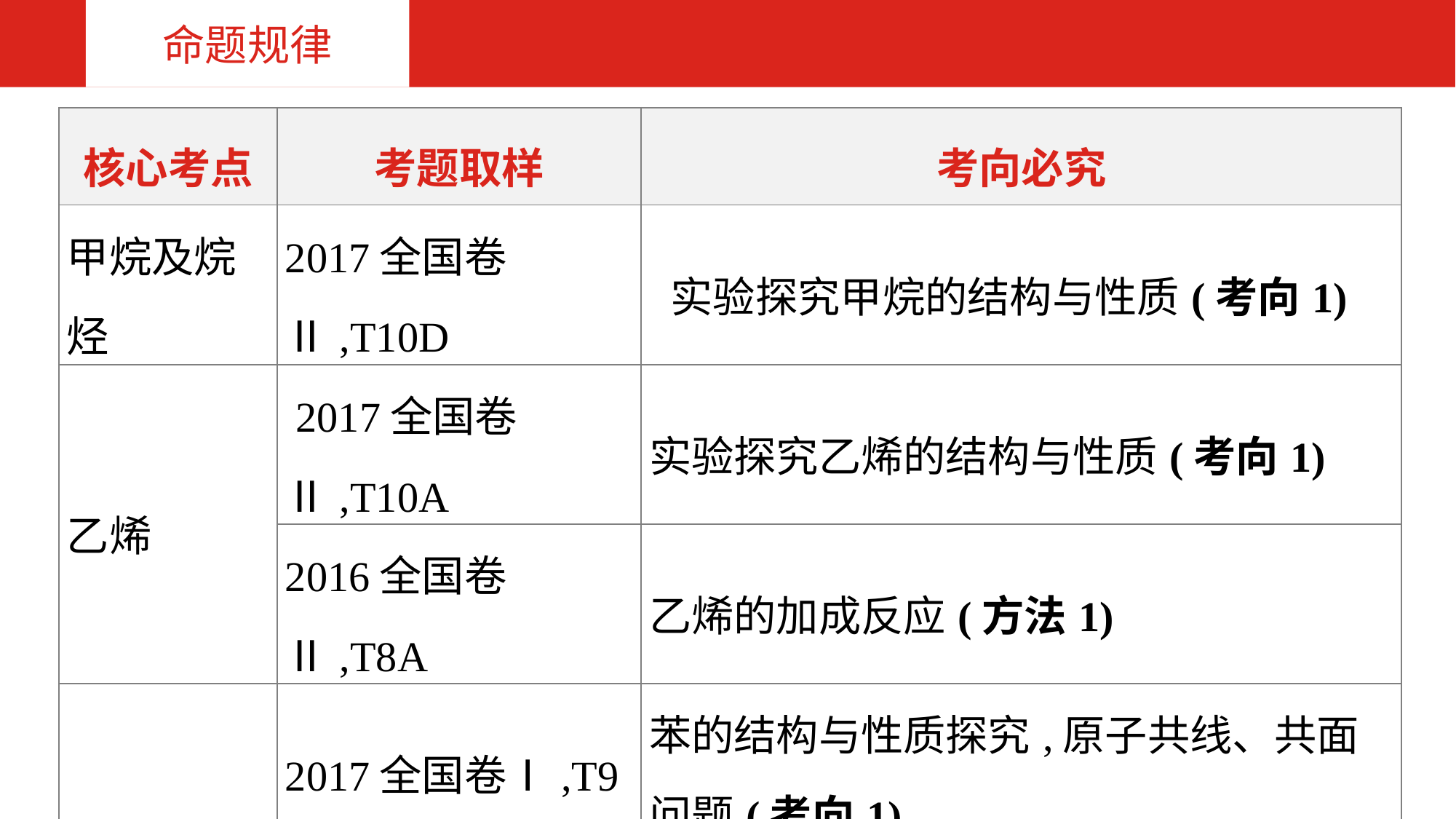

命题规律
| 核心考点 | 考题取样 | 考向必究 |
| --- | --- | --- |
| 甲烷及烷烃 | 2017全国卷Ⅱ,T10D | 实验探究甲烷的结构与性质(考向1) |
| 乙烯 | 2017全国卷Ⅱ,T10A | 实验探究乙烯的结构与性质(考向1) |
|  | 2016全国卷Ⅱ,T8A | 乙烯的加成反应(方法1) |
| 苯 | 2017全国卷Ⅰ,T9 | 苯的结构与性质探究,原子共线、共面问题(考向1) |
|  | 2016全国卷Ⅲ,T10 | 苯及其同系物的性质(方法1) |